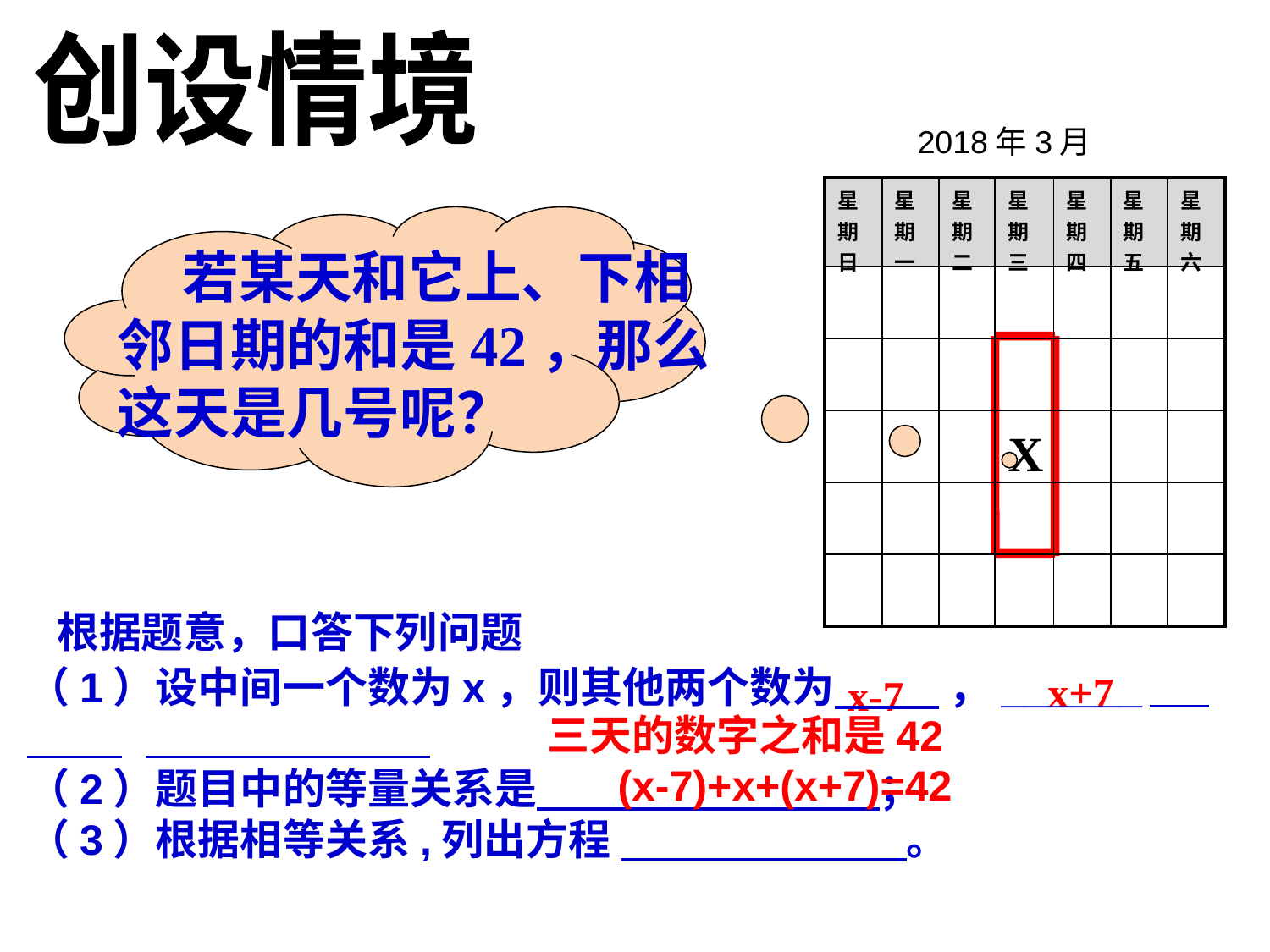

创设情境
2018年3月
| 星期日 | 星期一 | 星期二 | 星期三 | 星期四 | 星期五 | 星期六 |
| --- | --- | --- | --- | --- | --- | --- |
|  |  |  |  |  |  |  |
|  |  |  |  |  |  |  |
|  |  |  |  |  |  |  |
|  |  |  |  |  |  |  |
|  |  |  |  |  |  |  |

    若某天和它上、下相
邻日期的和是42，那么
这天是几号呢？

X
 根据题意，口答下列问题
（1）设中间一个数为x，则其他两个数为            ，______
（2）题目中的等量关系是                                    ；
（3）根据相等关系,列出方程                               。

x+7
x-7
三天的数字之和是42
(x-7)+x+(x+7)=42